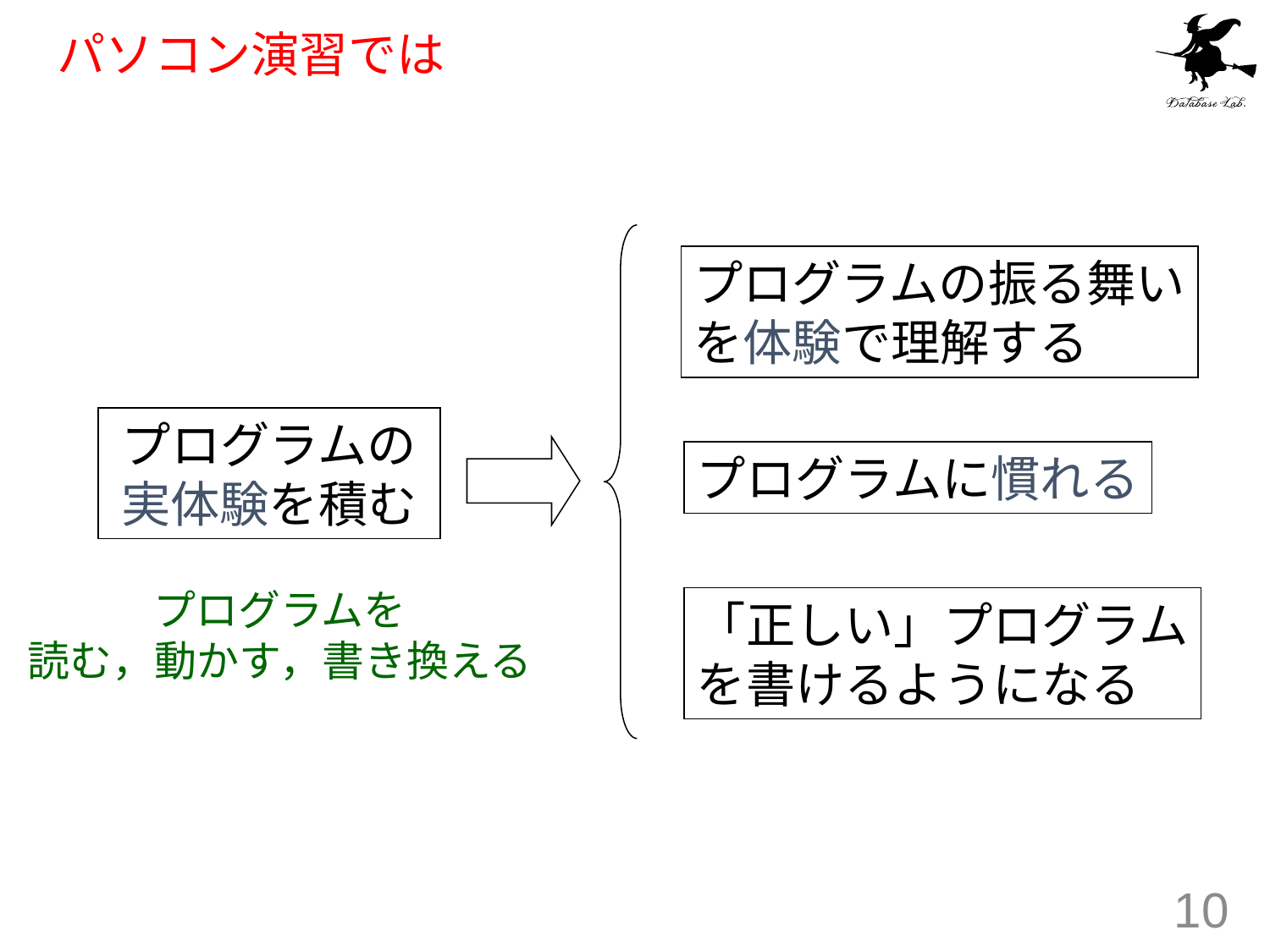

# パソコン演習では

プログラムの振る舞い
を体験で理解する
プログラムの
実体験を積む

プログラムに慣れる
プログラムを
読む，動かす，書き換える
「正しい」プログラム
を書けるようになる
10